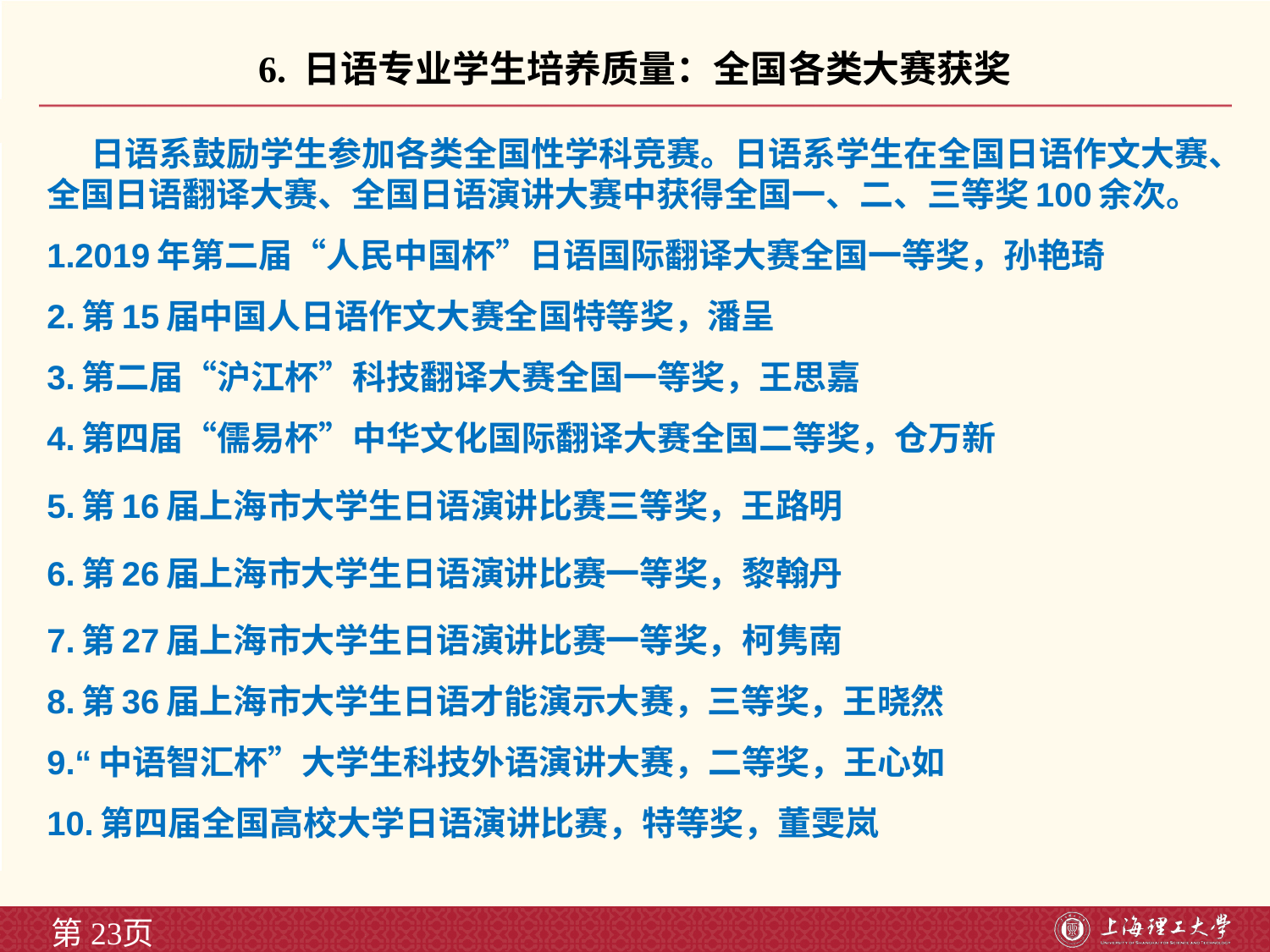

# 6. 日语专业学生培养质量：全国各类大赛获奖
     日语系鼓励学生参加各类全国性学科竞赛。日语系学生在全国日语作文大赛、全国日语翻译大赛、全国日语演讲大赛中获得全国一、二、三等奖100余次。
1.2019年第二届“人民中国杯”日语国际翻译大赛全国一等奖，孙艳琦
2.第15届中国人日语作文大赛全国特等奖，潘呈
3.第二届“沪江杯”科技翻译大赛全国一等奖，王思嘉
4.第四届“儒易杯”中华文化国际翻译大赛全国二等奖，仓万新
5.第16届上海市大学生日语演讲比赛三等奖，王路明
6.第26届上海市大学生日语演讲比赛一等奖，黎翰丹
7.第27届上海市大学生日语演讲比赛一等奖，柯隽南
8.第36届上海市大学生日语才能演示大赛，三等奖，王晓然
9.“中语智汇杯”大学生科技外语演讲大赛，二等奖，王心如
10.第四届全国高校大学日语演讲比赛，特等奖，董雯岚

第23页